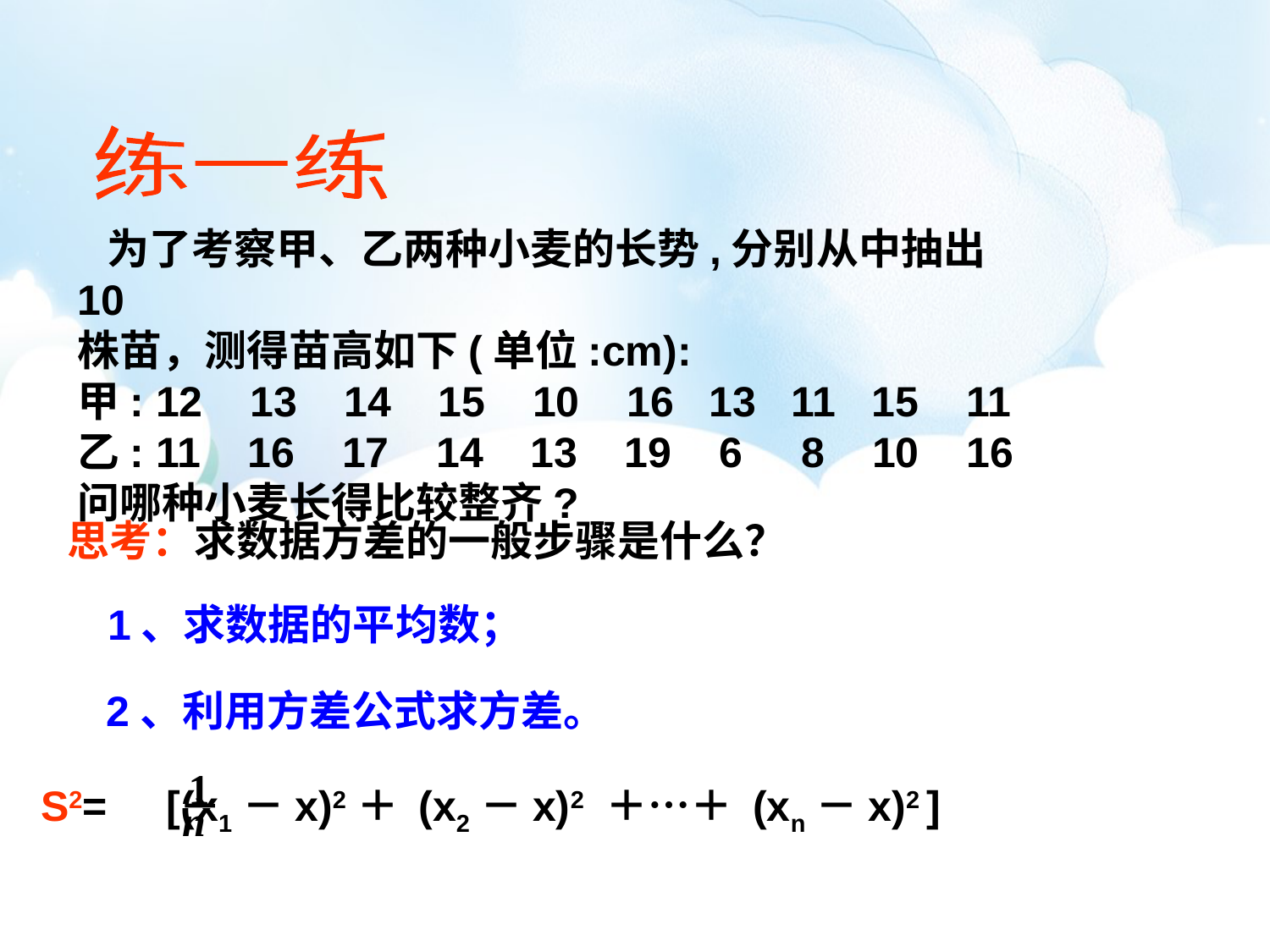

练一练
  为了考察甲、乙两种小麦的长势,分别从中抽出10
株苗，测得苗高如下(单位:cm):
甲: 12    13    14    15    10    16   13   11   15    11
乙: 11    16    17    14    13    19    6     8    10    16
问哪种小麦长得比较整齐?
思考：求数据方差的一般步骤是什么？
1、求数据的平均数；
2、利用方差公式求方差。
1
n

S2=     [(x1－x)2＋ (x2－x)2 ＋…＋ (xn－x)2 ]